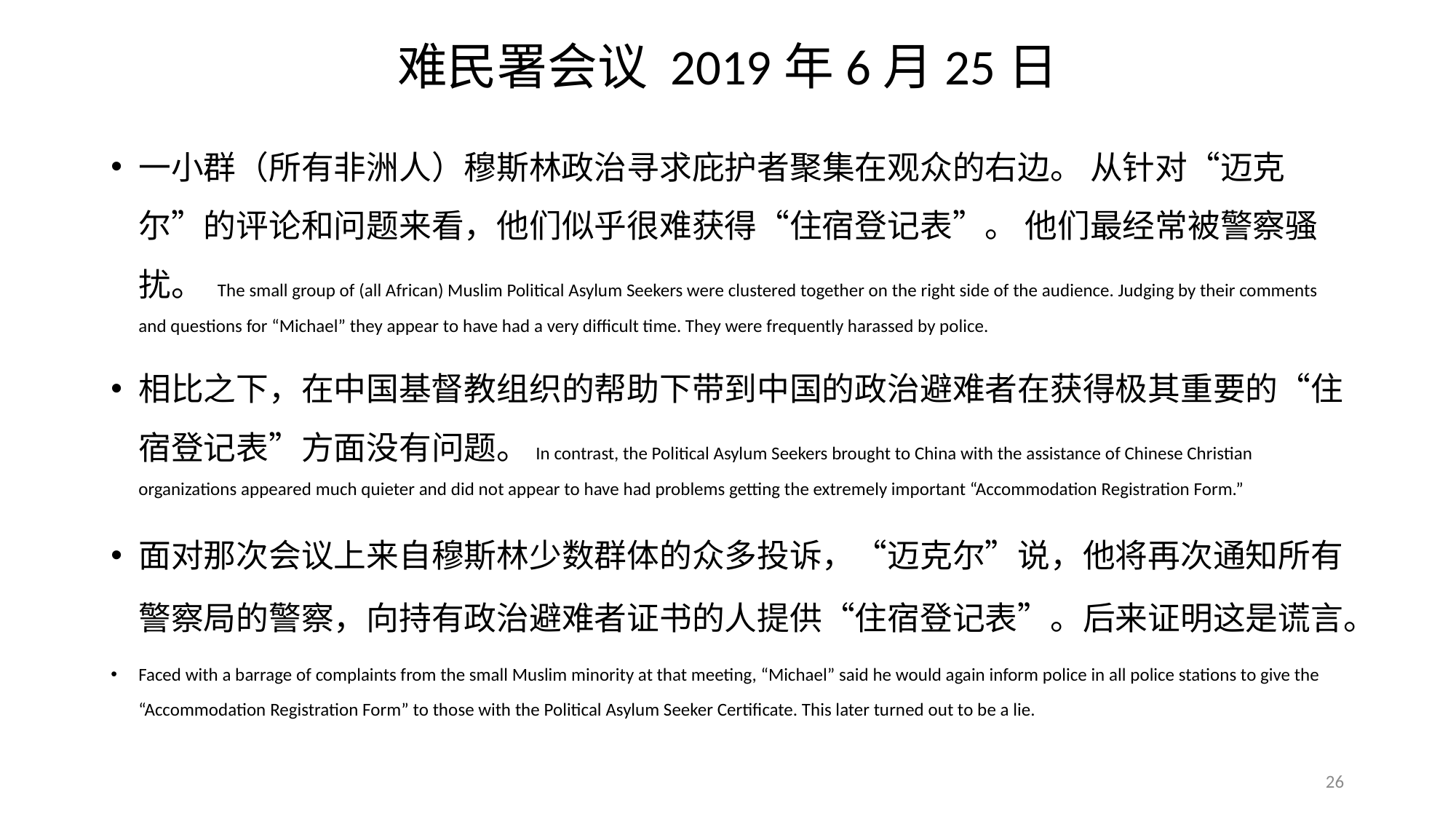

# 难民署会议 2019年6月25日
一小群（所有非洲人）穆斯林政治寻求庇护者聚集在观众的右边。 从针对“迈克尔”的评论和问题来看，他们似乎很难获得“住宿登记表”。 他们最经常被警察骚扰。 The small group of (all African) Muslim Political Asylum Seekers were clustered together on the right side of the audience. Judging by their comments and questions for “Michael” they appear to have had a very difficult time. They were frequently harassed by police.
相比之下，在中国基督教组织的帮助下带到中国的政治避难者在获得极其重要的“住宿登记表”方面没有问题。In contrast, the Political Asylum Seekers brought to China with the assistance of Chinese Christian organizations appeared much quieter and did not appear to have had problems getting the extremely important “Accommodation Registration Form.”
面对那次会议上来自穆斯林少数群体的众多投诉，“迈克尔”说，他将再次通知所有警察局的警察，向持有政治避难者证书的人提供“住宿登记表”。后来证明这是谎言。
Faced with a barrage of complaints from the small Muslim minority at that meeting, “Michael” said he would again inform police in all police stations to give the “Accommodation Registration Form” to those with the Political Asylum Seeker Certificate. This later turned out to be a lie.

26